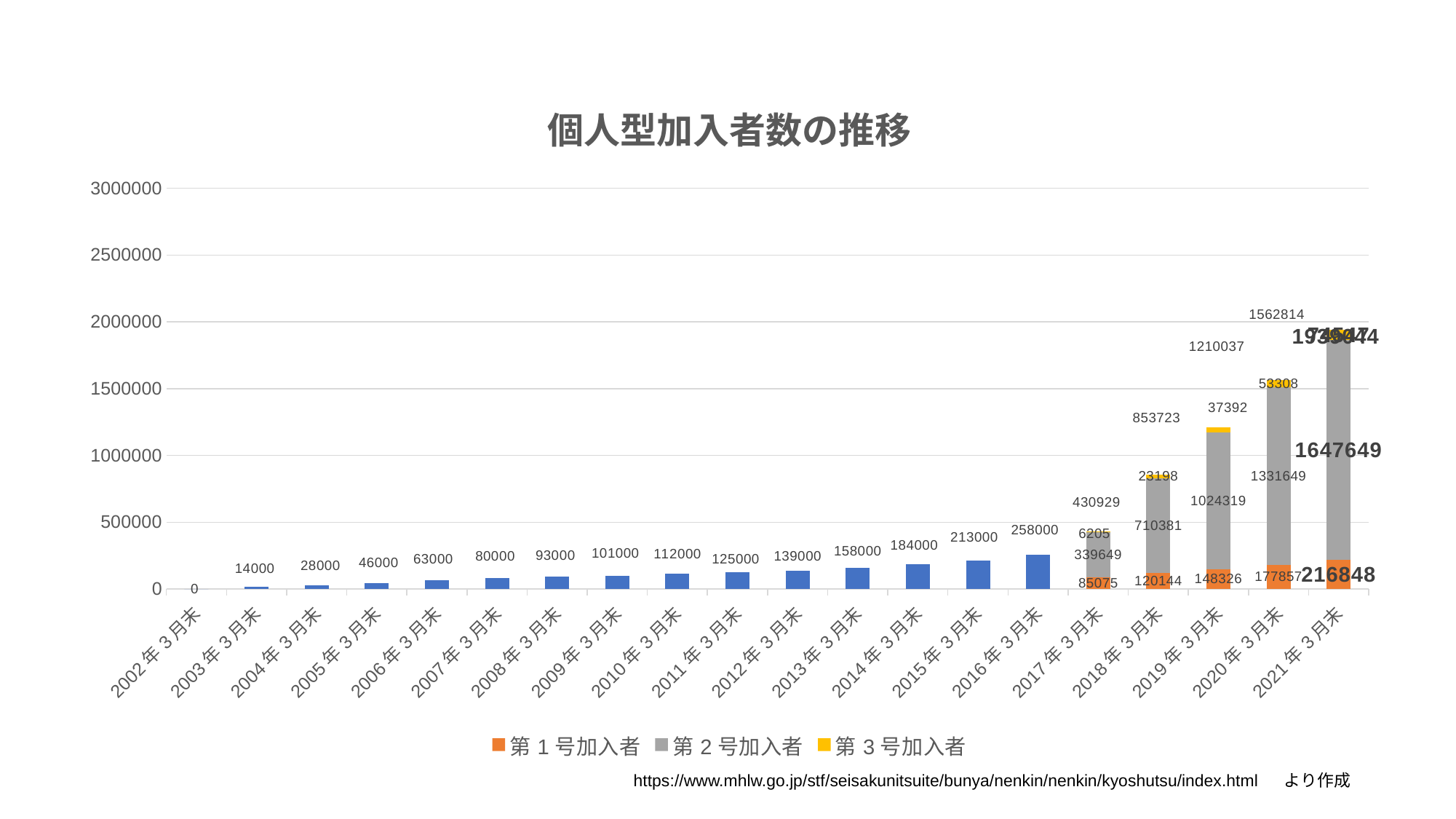

### Chart: 個人型加入者数の推移

| Category | 第1号加入者 | 第2号加入者 | 第3号加入者 | 個人型加入者数の推移 |
|---|---|---|---|---|
| 2002年3月末 | None | None | None | 0.0 |
| 2003年3月末 | None | None | None | 14000.0 |
| 2004年3月末 | None | None | None | 28000.0 |
| 2005年3月末 | None | None | None | 46000.0 |
| 2006年3月末 | None | None | None | 63000.0 |
| 2007年3月末 | None | None | None | 80000.0 |
| 2008年3月末 | None | None | None | 93000.0 |
| 2009年3月末 | None | None | None | 101000.0 |
| 2010年3月末 | None | None | None | 112000.0 |
| 2011年3月末 | None | None | None | 125000.0 |
| 2012年3月末 | None | None | None | 139000.0 |
| 2013年3月末 | None | None | None | 158000.0 |
| 2014年3月末 | None | None | None | 184000.0 |
| 2015年3月末 | None | None | None | 213000.0 |
| 2016年3月末 | None | None | None | 258000.0 |
| 2017年3月末 | 85075.0 | 339649.0 | 6205.0 | 430929.0 |
| 2018年3月末 | 120144.0 | 710381.0 | 23198.0 | 853723.0 |
| 2019年3月末 | 148326.0 | 1024319.0 | 37392.0 | 1210037.0 |
| 2020年3月末 | 177857.0 | 1331649.0 | 53308.0 | 1562814.0 |
| 2021年3月末 | 216848.0 | 1647649.0 | 74547.0 | 1939044.0 |
https://www.mhlw.go.jp/stf/seisakunitsuite/bunya/nenkin/nenkin/kyoshutsu/index.html 　より作成